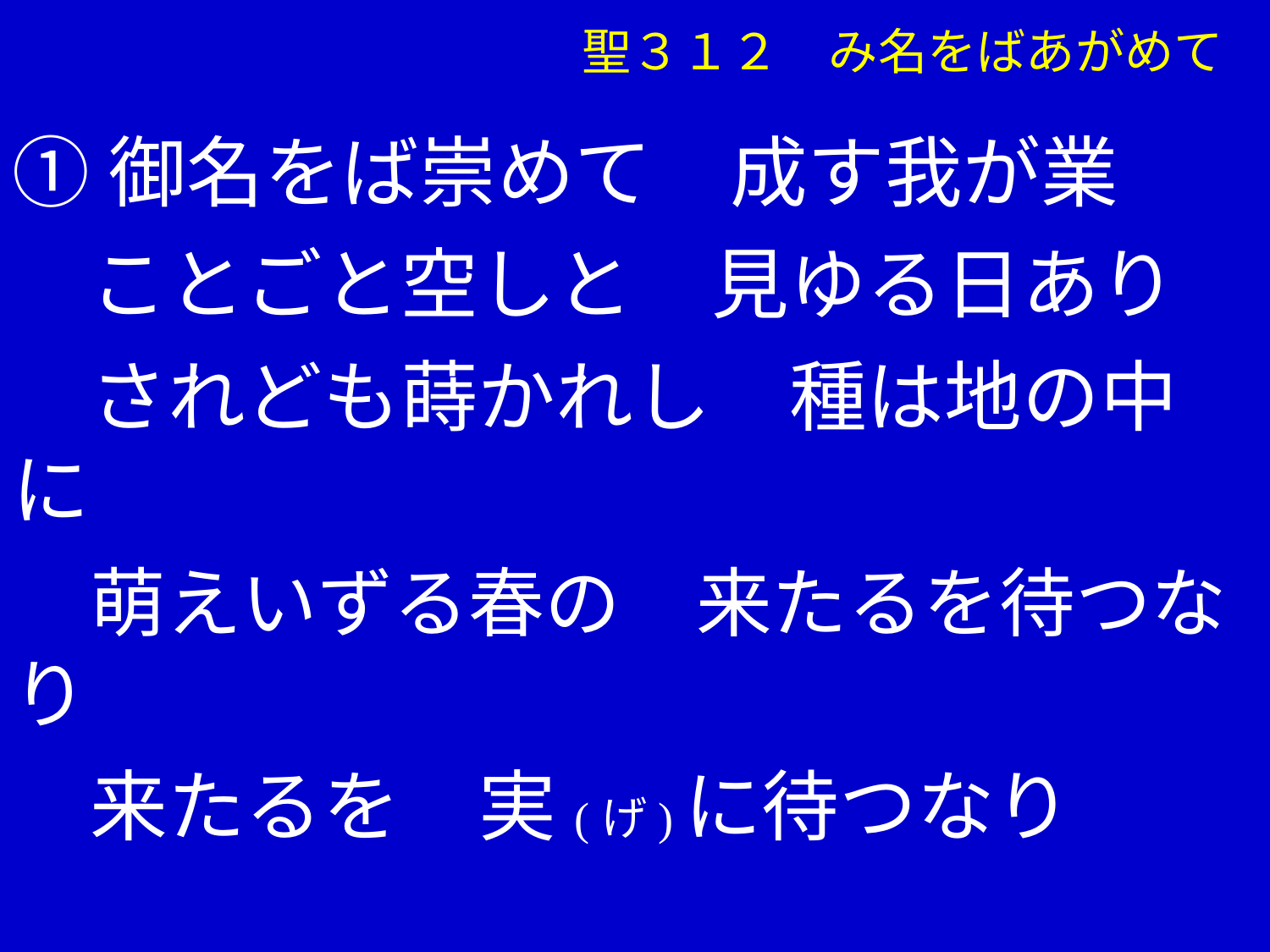

聖３１２　み名をばあがめて
①御名をば崇めて　成す我が業
　ことごと空しと　見ゆる日あり
　されども蒔かれし　種は地の中に
　萌えいずる春の　来たるを待つなり
　来たるを　実(げ)に待つなり